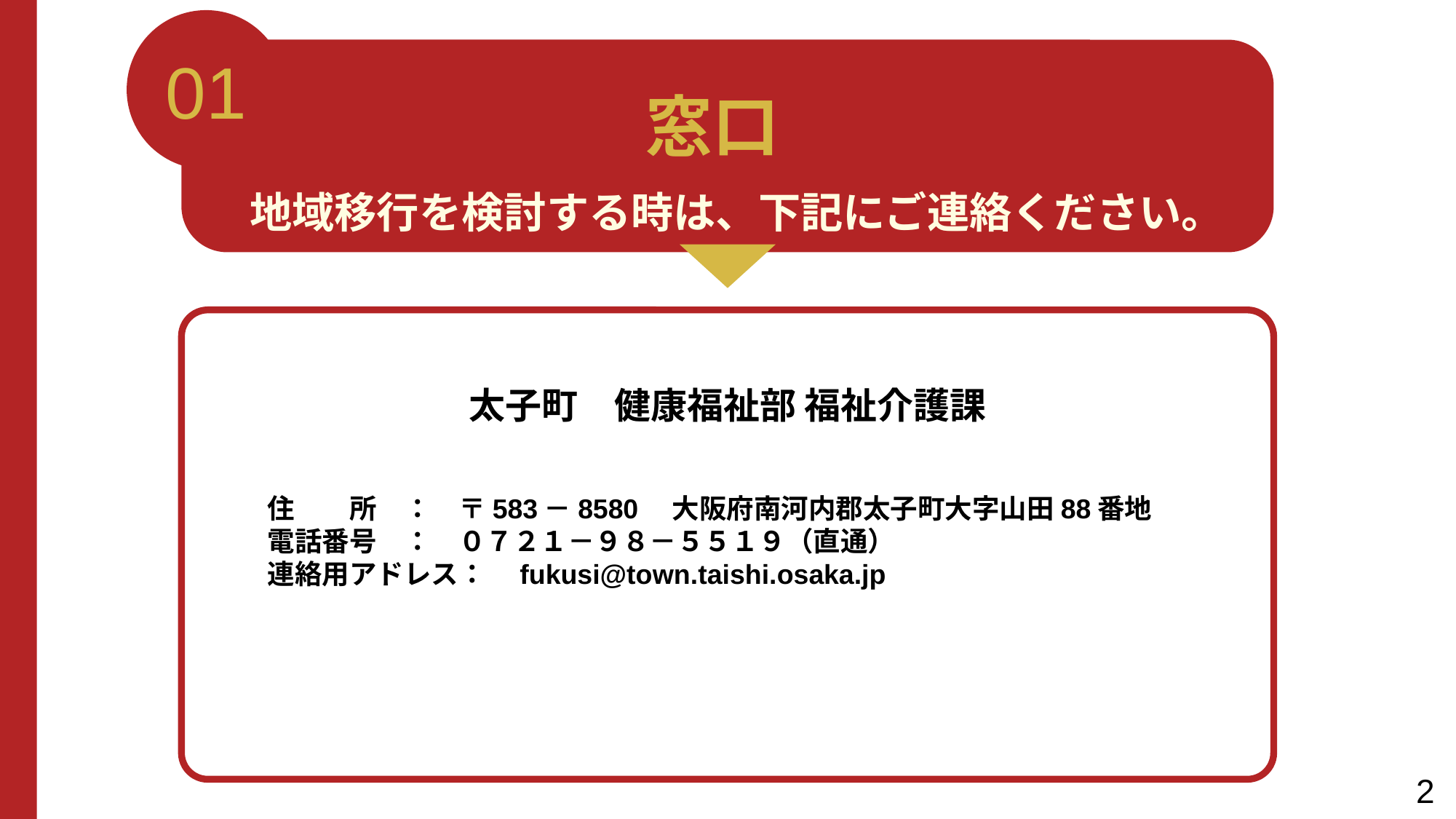

01

窓口
地域移行を検討する時は、下記にご連絡ください。

太子町　健康福祉部 福祉介護課

　　
　　住　　所　：　〒583－8580　大阪府南河内郡太子町大字山田88番地
　　電話番号　：　０７２１－９８－５５１９（直通）
　　連絡用アドレス：　fukusi@town.taishi.osaka.jp